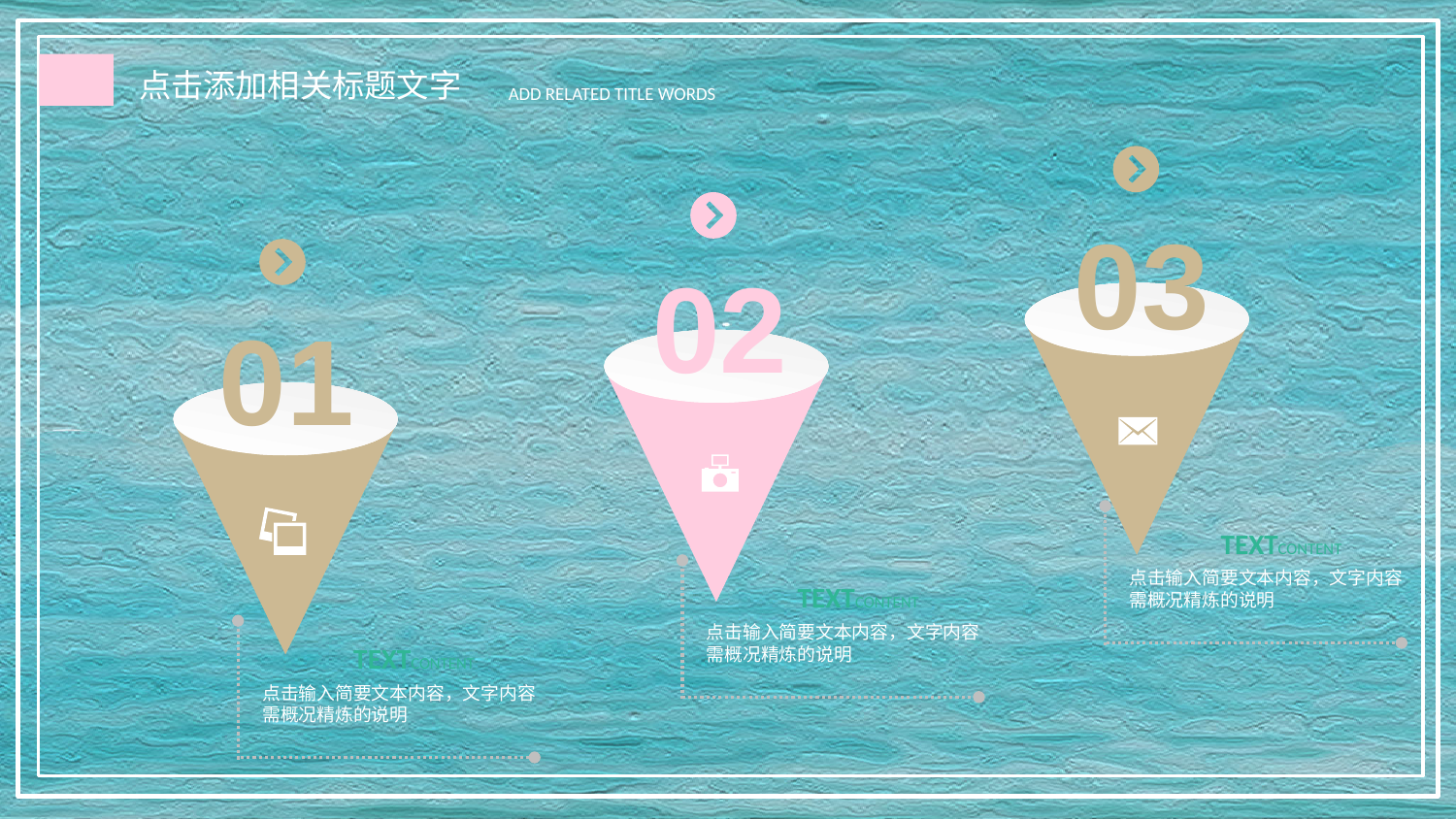

03

02

01

TEXTCONTENT
点击输入简要文本内容，文字内容需概况精炼的说明
TEXTCONTENT
点击输入简要文本内容，文字内容需概况精炼的说明
TEXTCONTENT
点击输入简要文本内容，文字内容需概况精炼的说明